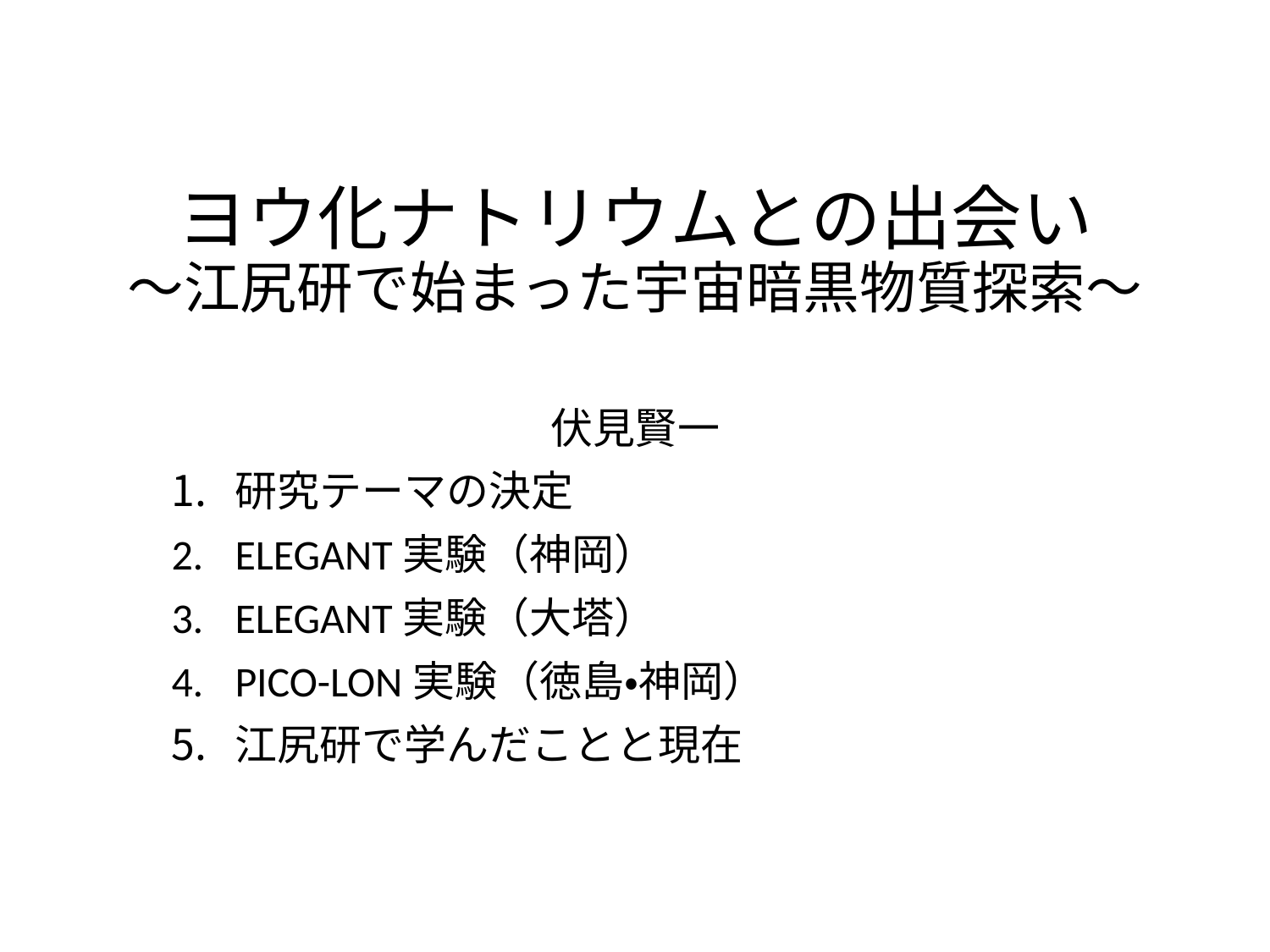

# ヨウ化ナトリウムとの出会い ～江尻研で始まった宇宙暗黒物質探索～
伏見賢一
研究テーマの決定
ELEGANT実験（神岡）
ELEGANT実験（大塔）
PICO-LON実験（徳島・神岡）
江尻研で学んだことと現在